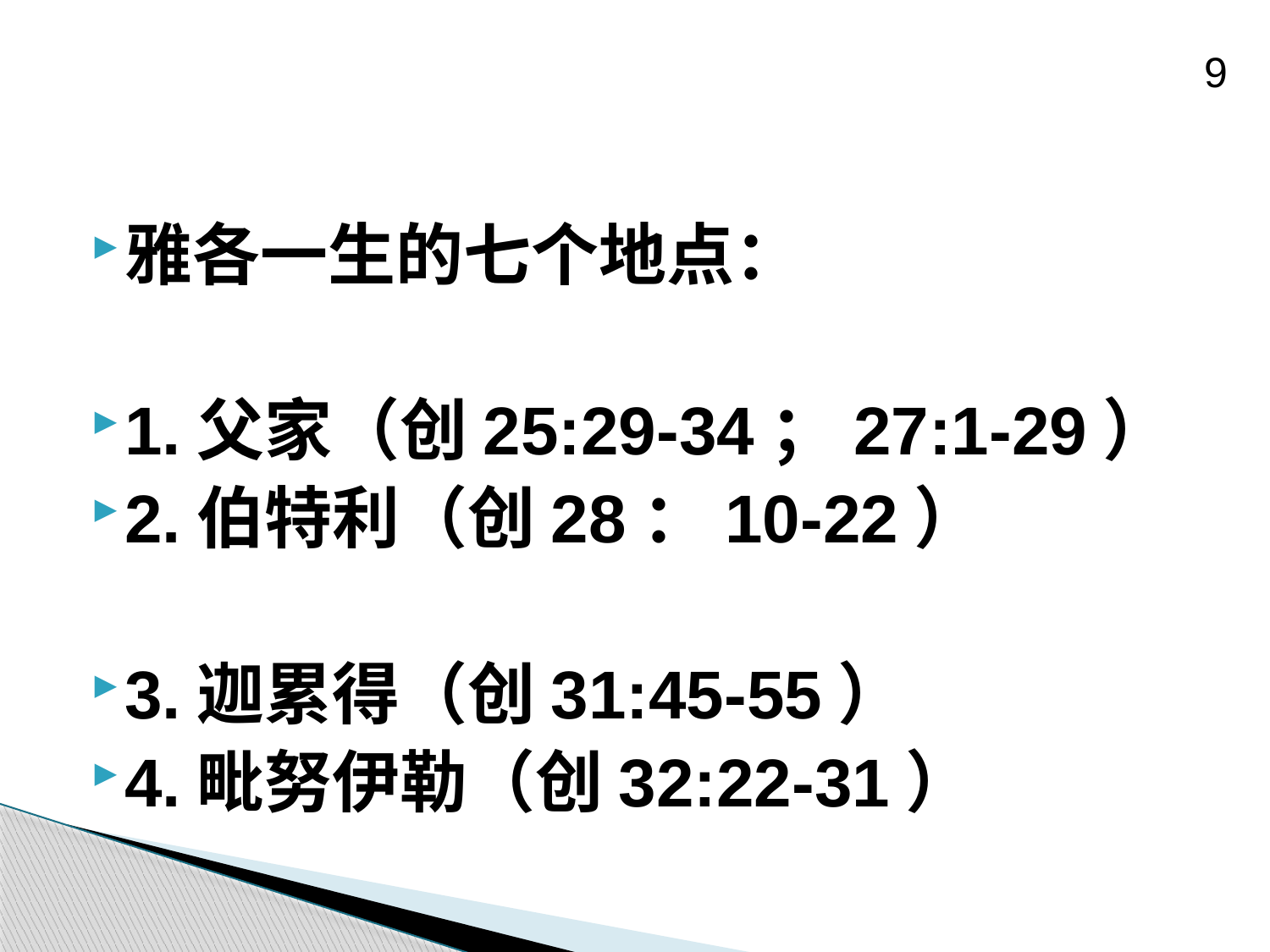

9
#
雅各一生的七个地点：

1.父家（创25:29-34；27:1-29）
2.伯特利（创28：10-22）

3.迦累得（创31:45-55）
4.毗努伊勒（创32:22-31）